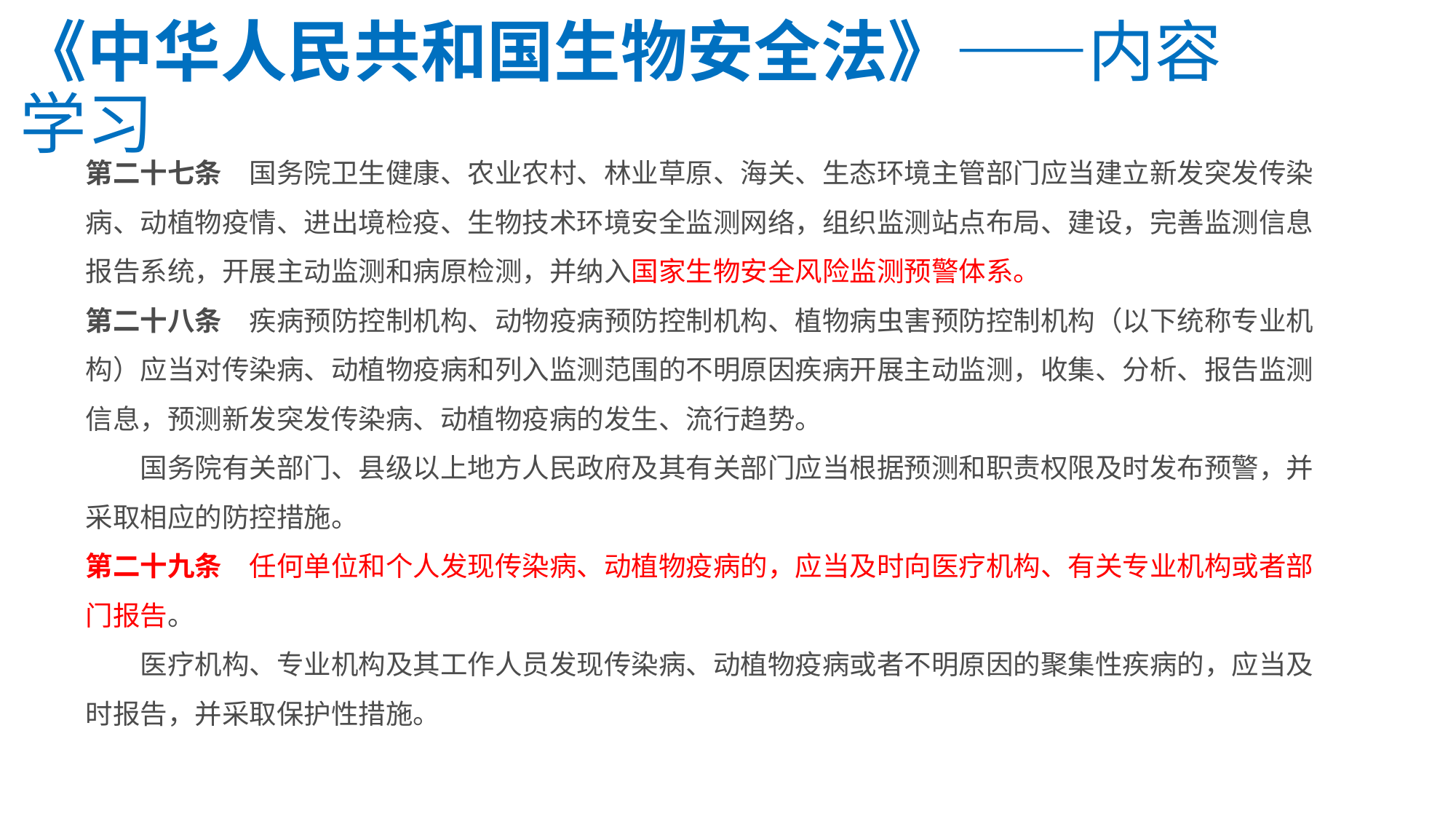

《中华人民共和国生物安全法》——内容学习
第二十七条　国务院卫生健康、农业农村、林业草原、海关、生态环境主管部门应当建立新发突发传染病、动植物疫情、进出境检疫、生物技术环境安全监测网络，组织监测站点布局、建设，完善监测信息报告系统，开展主动监测和病原检测，并纳入国家生物安全风险监测预警体系。
第二十八条　疾病预防控制机构、动物疫病预防控制机构、植物病虫害预防控制机构（以下统称专业机构）应当对传染病、动植物疫病和列入监测范围的不明原因疾病开展主动监测，收集、分析、报告监测信息，预测新发突发传染病、动植物疫病的发生、流行趋势。
　　国务院有关部门、县级以上地方人民政府及其有关部门应当根据预测和职责权限及时发布预警，并采取相应的防控措施。
第二十九条　任何单位和个人发现传染病、动植物疫病的，应当及时向医疗机构、有关专业机构或者部门报告。
　　医疗机构、专业机构及其工作人员发现传染病、动植物疫病或者不明原因的聚集性疾病的，应当及时报告，并采取保护性措施。
53